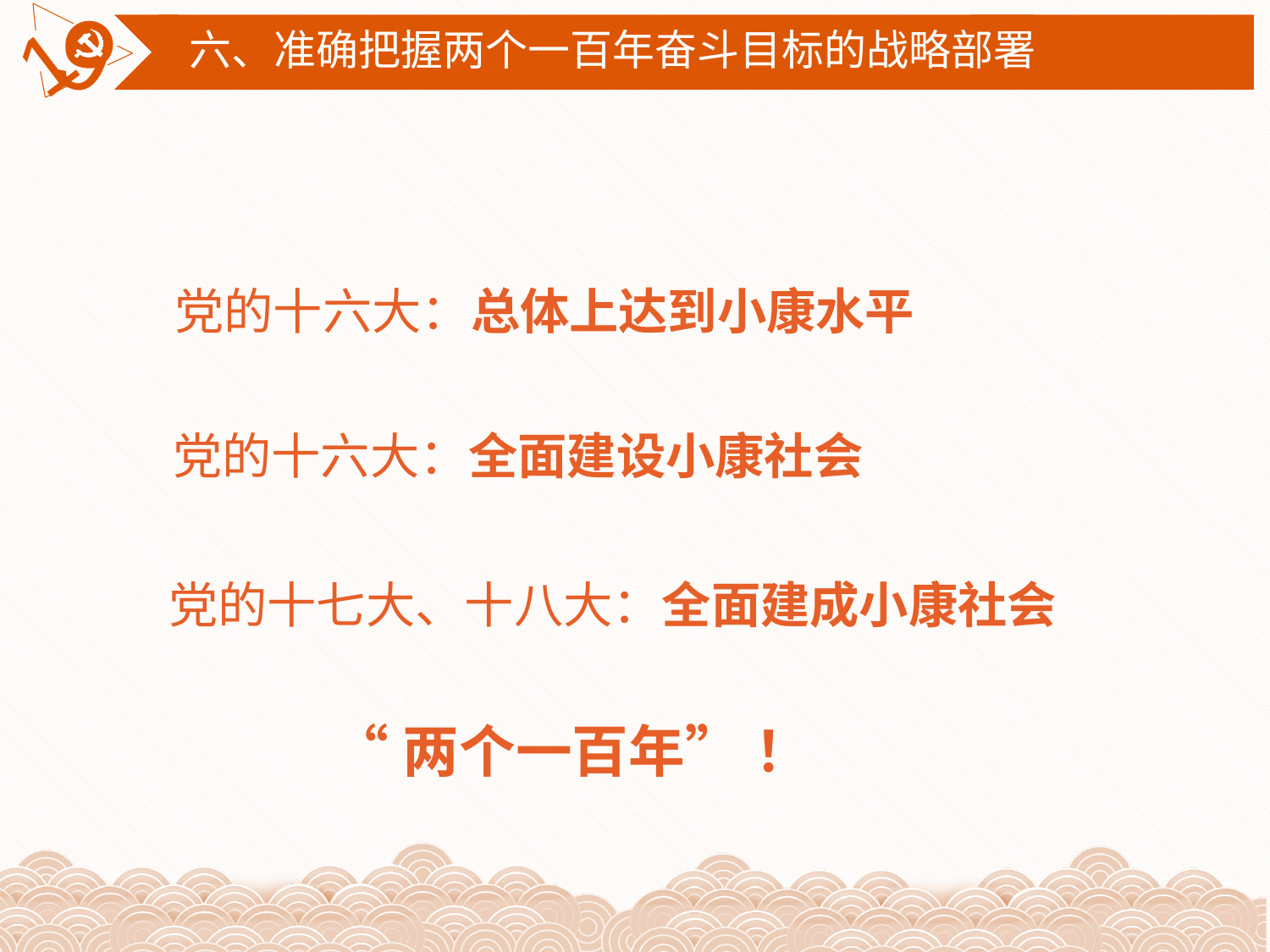

六、准确把握两个一百年奋斗目标的战略部署
党的十六大：总体上达到小康水平
党的十六大：全面建设小康社会
党的十七大、十八大：全面建成小康社会
“两个一百年” ！